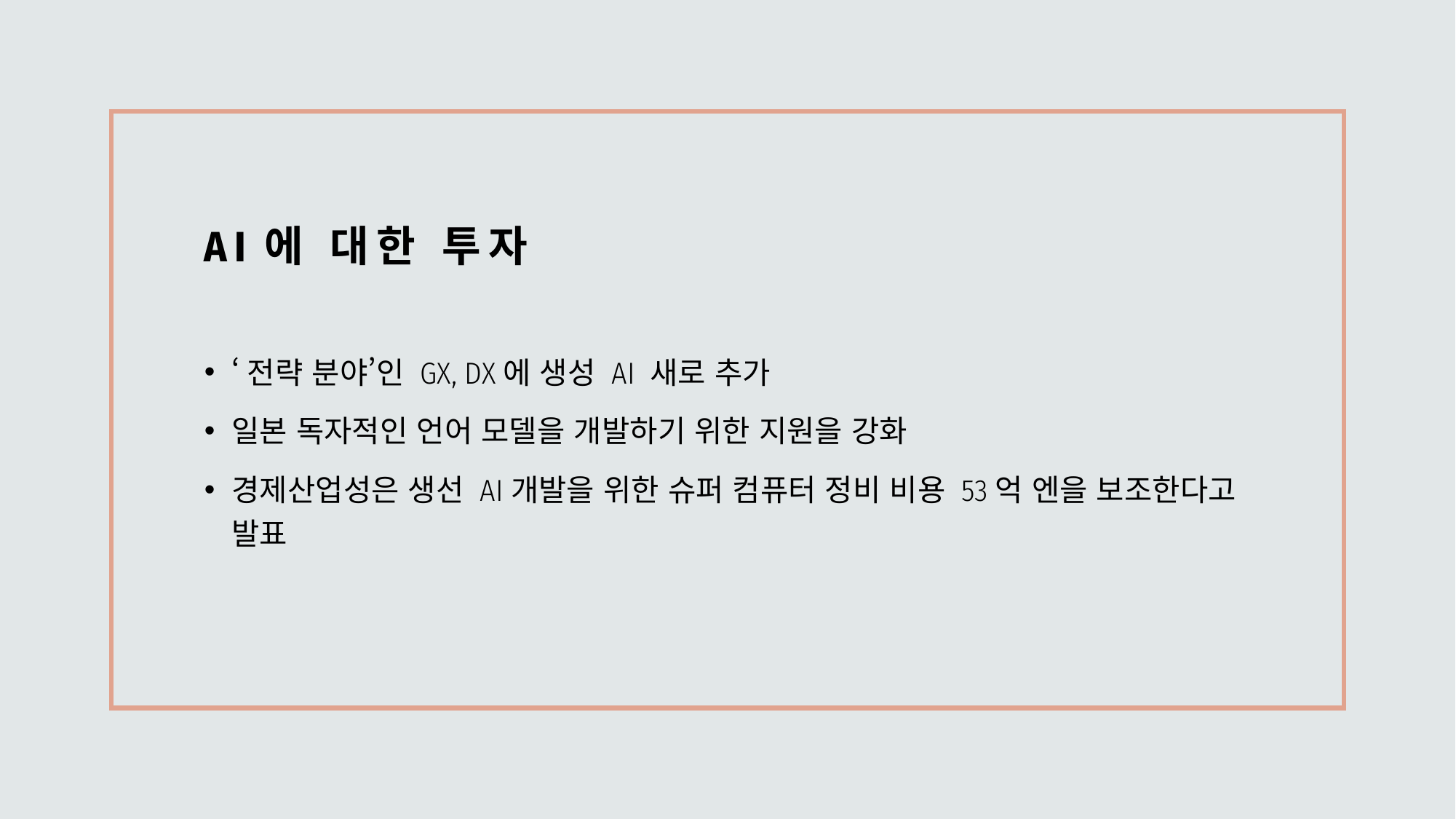

# Ai에 대한 투자

‘전략 분야’인 GX, DX에 생성 AI 새로 추가
일본 독자적인 언어 모델을 개발하기 위한 지원을 강화
경제산업성은 생선 AI개발을 위한 슈퍼 컴퓨터 정비 비용 53억 엔을 보조한다고 발표